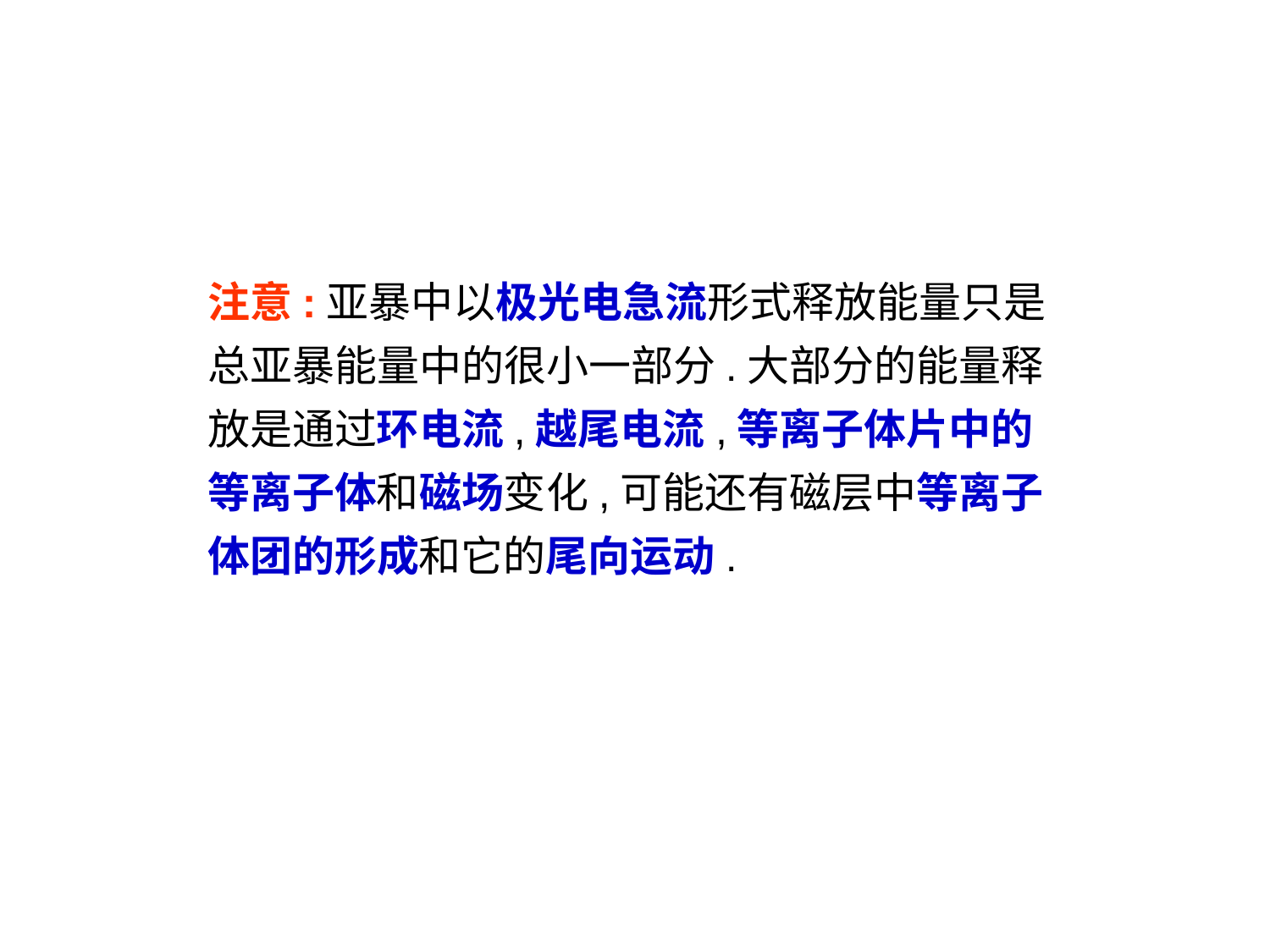

注意:亚暴中以极光电急流形式释放能量只是总亚暴能量中的很小一部分.大部分的能量释放是通过环电流,越尾电流,等离子体片中的等离子体和磁场变化,可能还有磁层中等离子体团的形成和它的尾向运动.